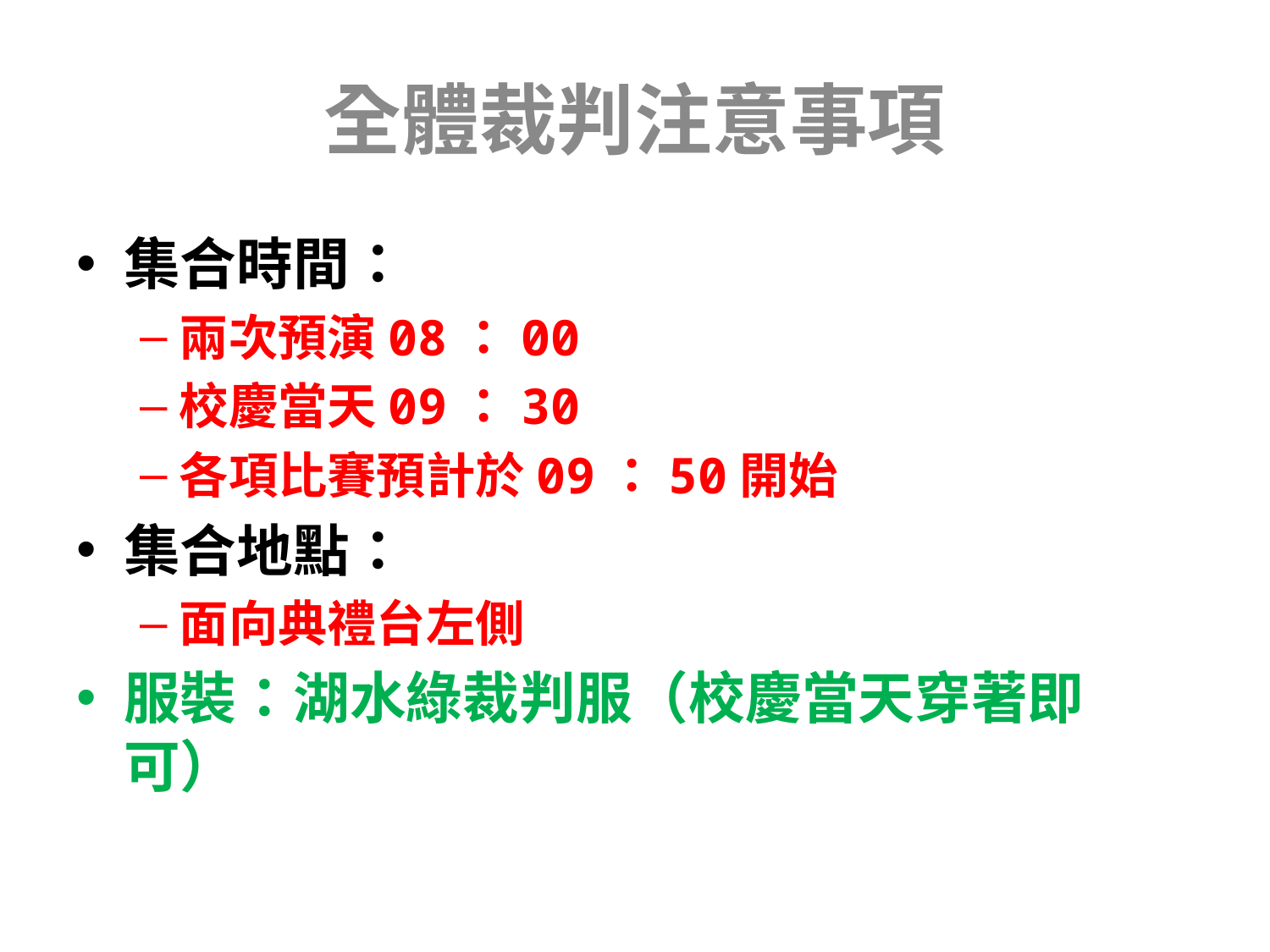

# 全體裁判注意事項
集合時間：
兩次預演08：00
校慶當天09：30
各項比賽預計於09：50開始
集合地點：
面向典禮台左側
服裝：湖水綠裁判服（校慶當天穿著即可）